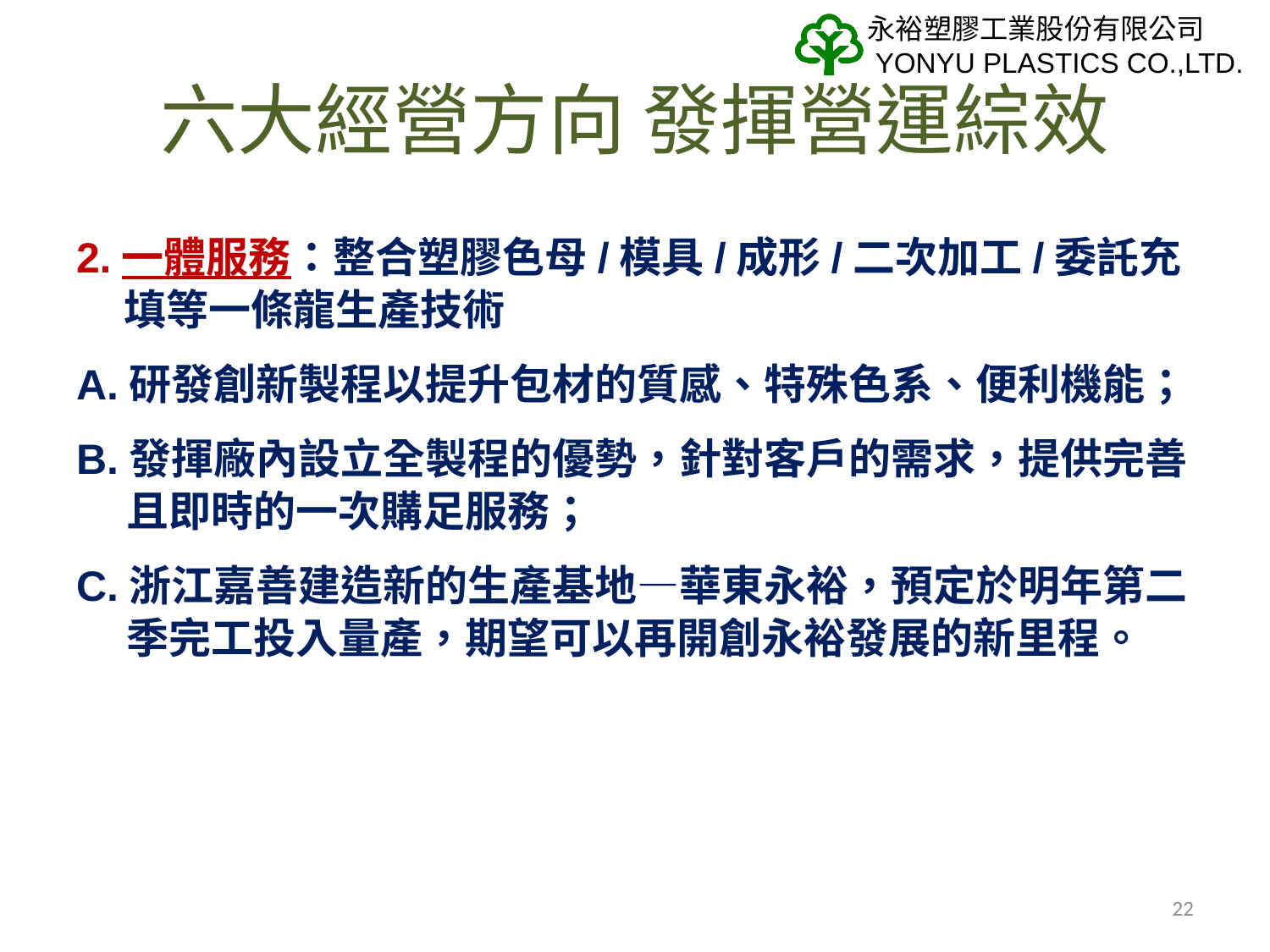

# 六大經營方向 發揮營運綜效
2.一體服務：整合塑膠色母/模具/成形/二次加工/委託充填等一條龍生產技術
A.研發創新製程以提升包材的質感、特殊色系、便利機能；
B.發揮廠內設立全製程的優勢，針對客戶的需求，提供完善且即時的一次購足服務；
C.浙江嘉善建造新的生產基地—華東永裕，預定於明年第二季完工投入量產，期望可以再開創永裕發展的新里程。
22